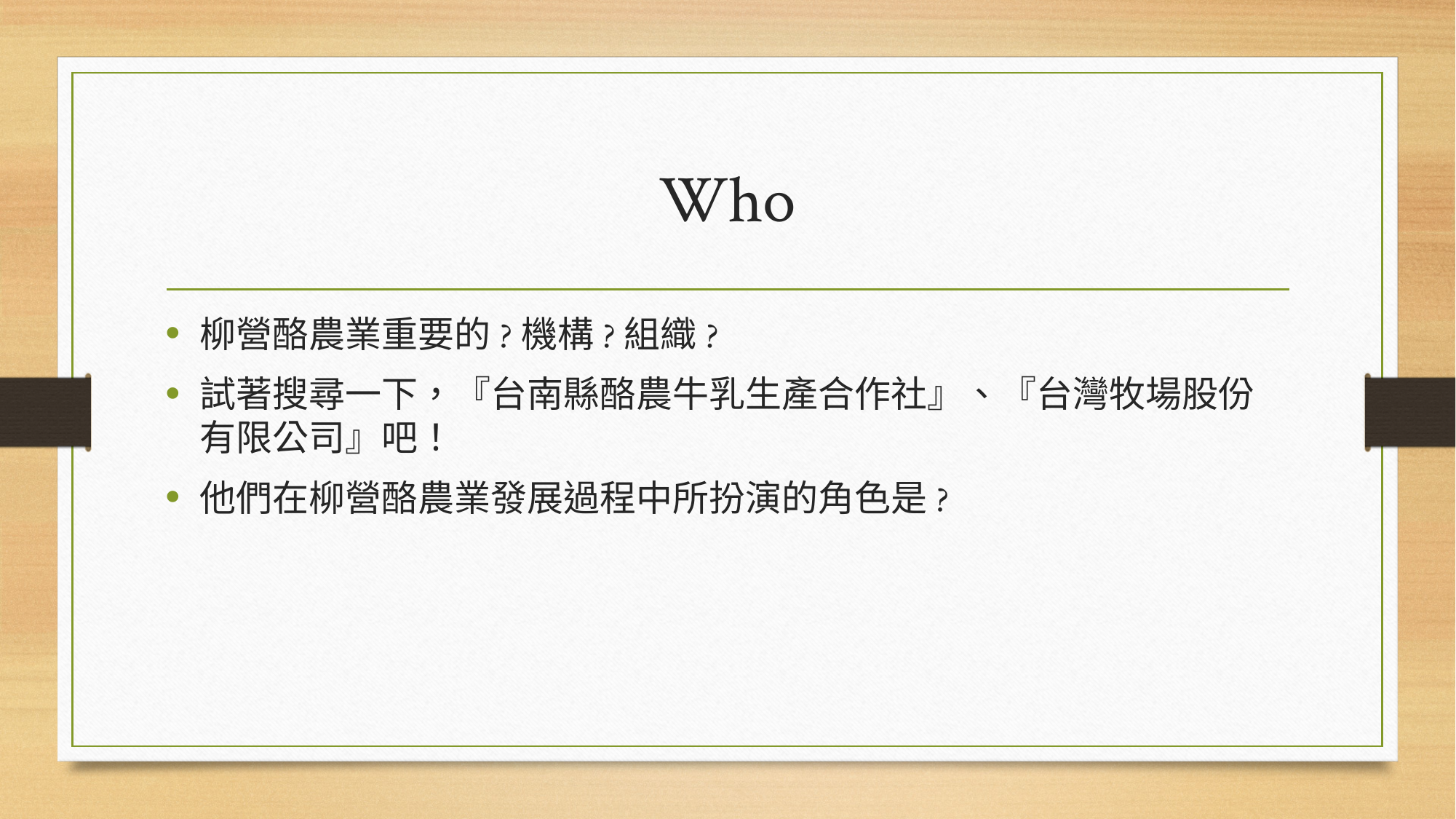

# Who
柳營酪農業重要的?機構?組織?
試著搜尋一下，『台南縣酪農牛乳生產合作社』、『台灣牧場股份有限公司』吧！
他們在柳營酪農業發展過程中所扮演的角色是?